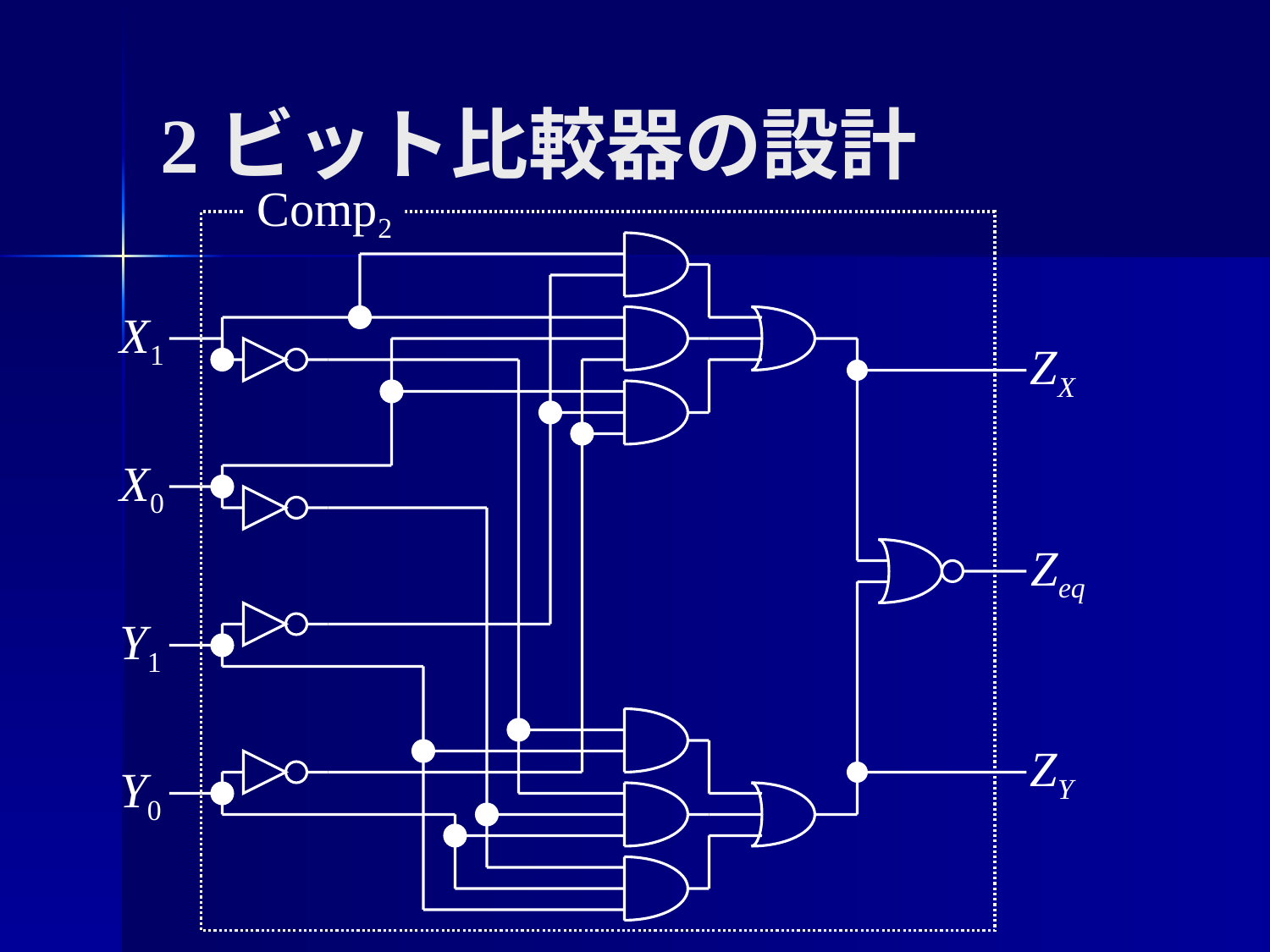

# 2ビット比較器の設計
Comp2

X1
ZX

X0

Zeq

Y1

ZY
Y0